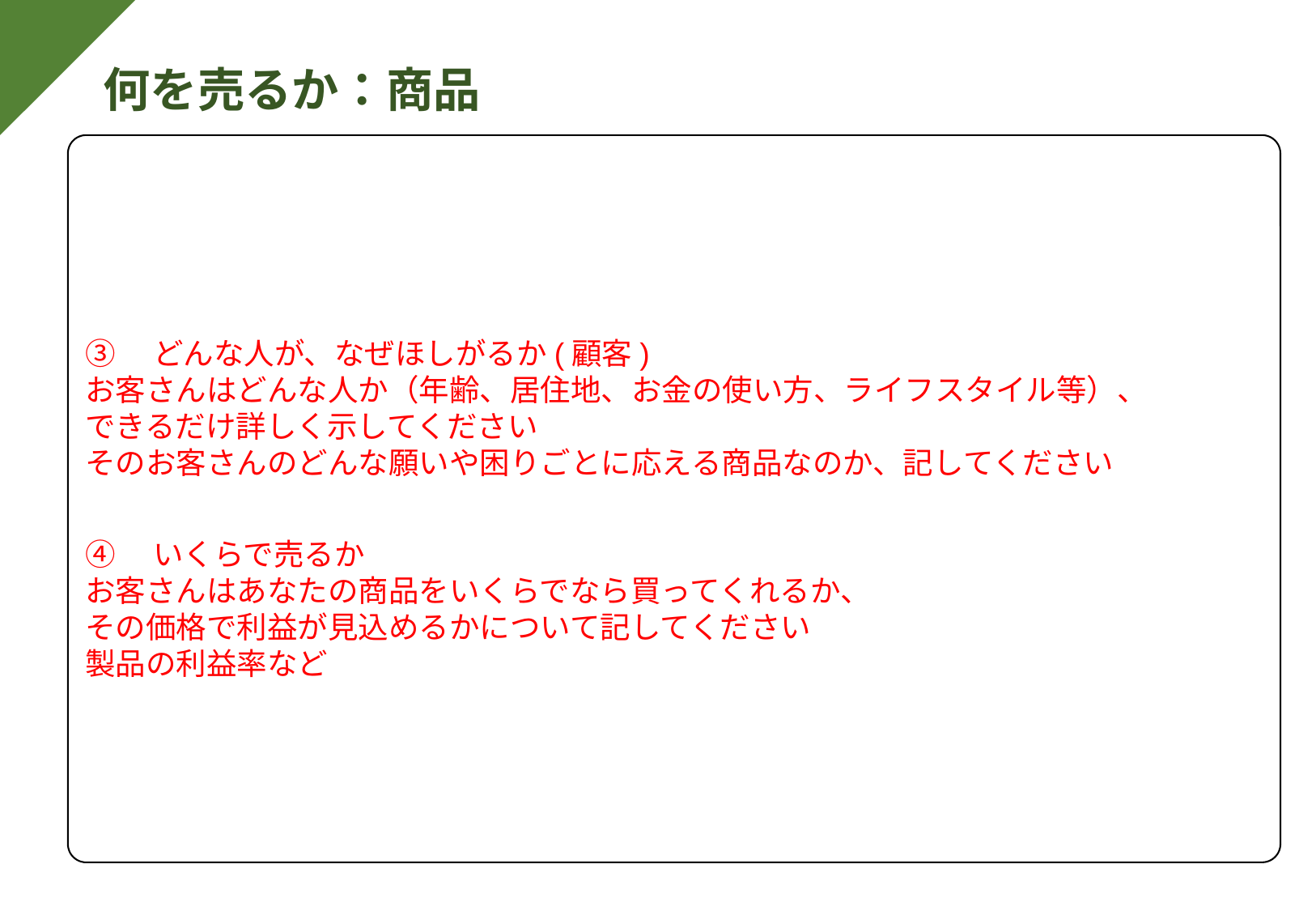

# 何を売るか：商品
③　どんな人が、なぜほしがるか(顧客)
お客さんはどんな人か（年齢、居住地、お金の使い方、ライフスタイル等）、
できるだけ詳しく示してください
そのお客さんのどんな願いや困りごとに応える商品なのか、記してください

④　いくらで売るか
お客さんはあなたの商品をいくらでなら買ってくれるか、
その価格で利益が見込めるかについて記してください
製品の利益率など